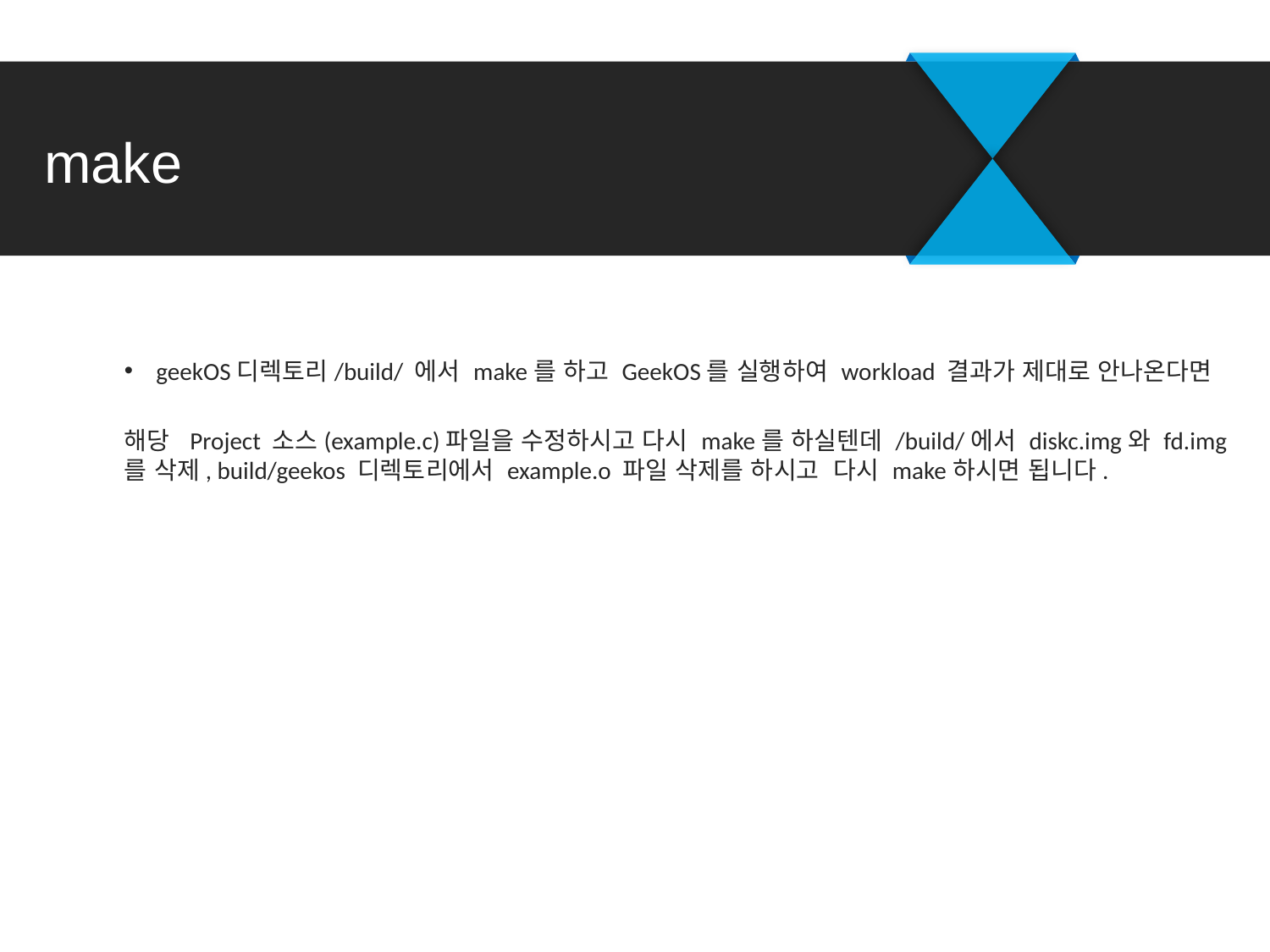

# make
geekOS디렉토리/build/ 에서 make를 하고 GeekOS를 실행하여 workload 결과가 제대로 안나온다면

해당  Project 소스(example.c)파일을 수정하시고 다시 make를 하실텐데 /build/에서 diskc.img와 fd.img를 삭제, build/geekos 디렉토리에서 example.o 파일 삭제를 하시고  다시 make하시면 됩니다.